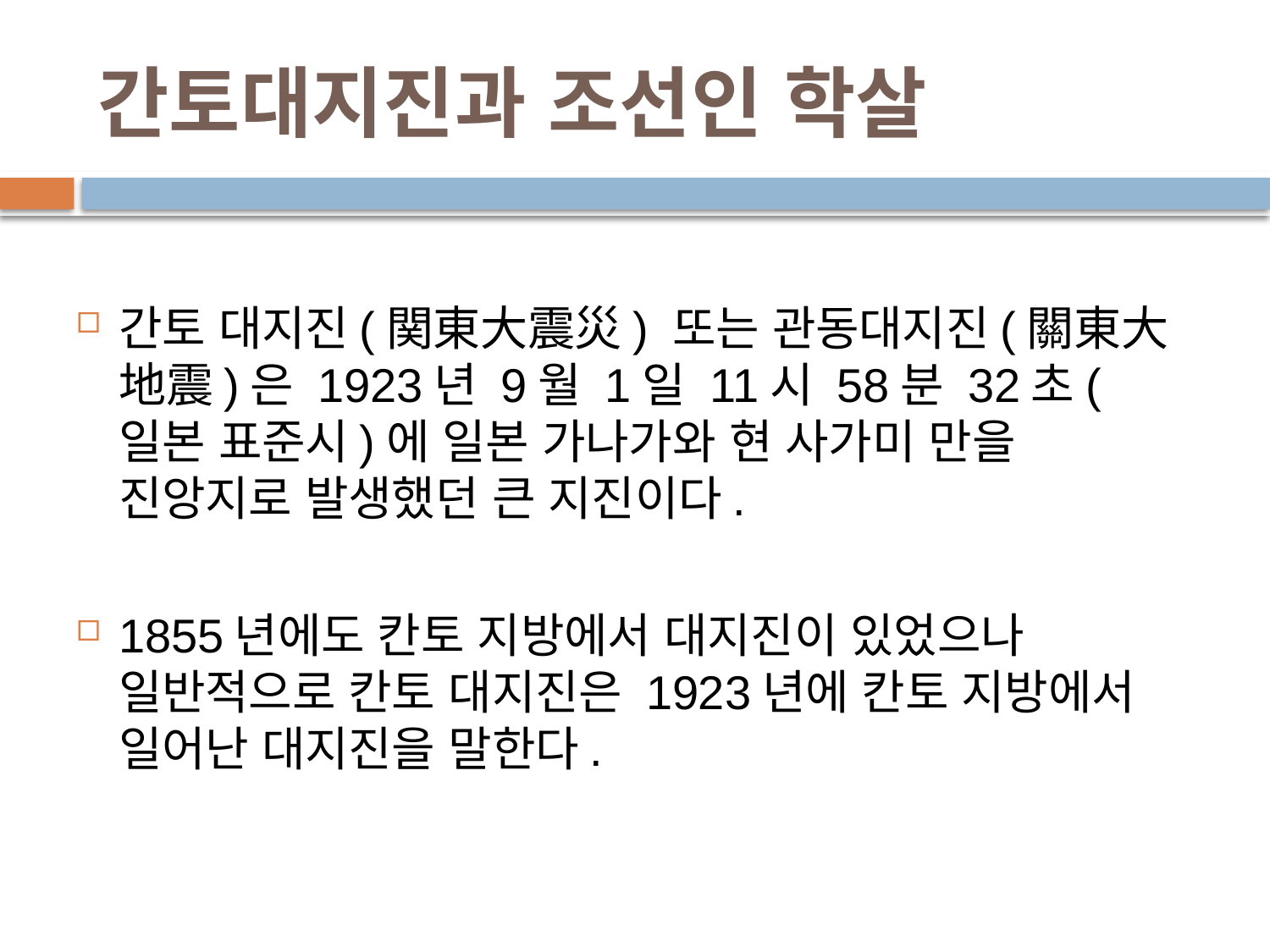

# 간토대지진과 조선인 학살
간토 대지진(関東大震災) 또는 관동대지진(關東大地震)은 1923년 9월 1일 11시 58분 32초(일본 표준시)에 일본 가나가와 현 사가미 만을 진앙지로 발생했던 큰 지진이다.

1855년에도 칸토 지방에서 대지진이 있었으나 일반적으로 칸토 대지진은 1923년에 칸토 지방에서 일어난 대지진을 말한다.